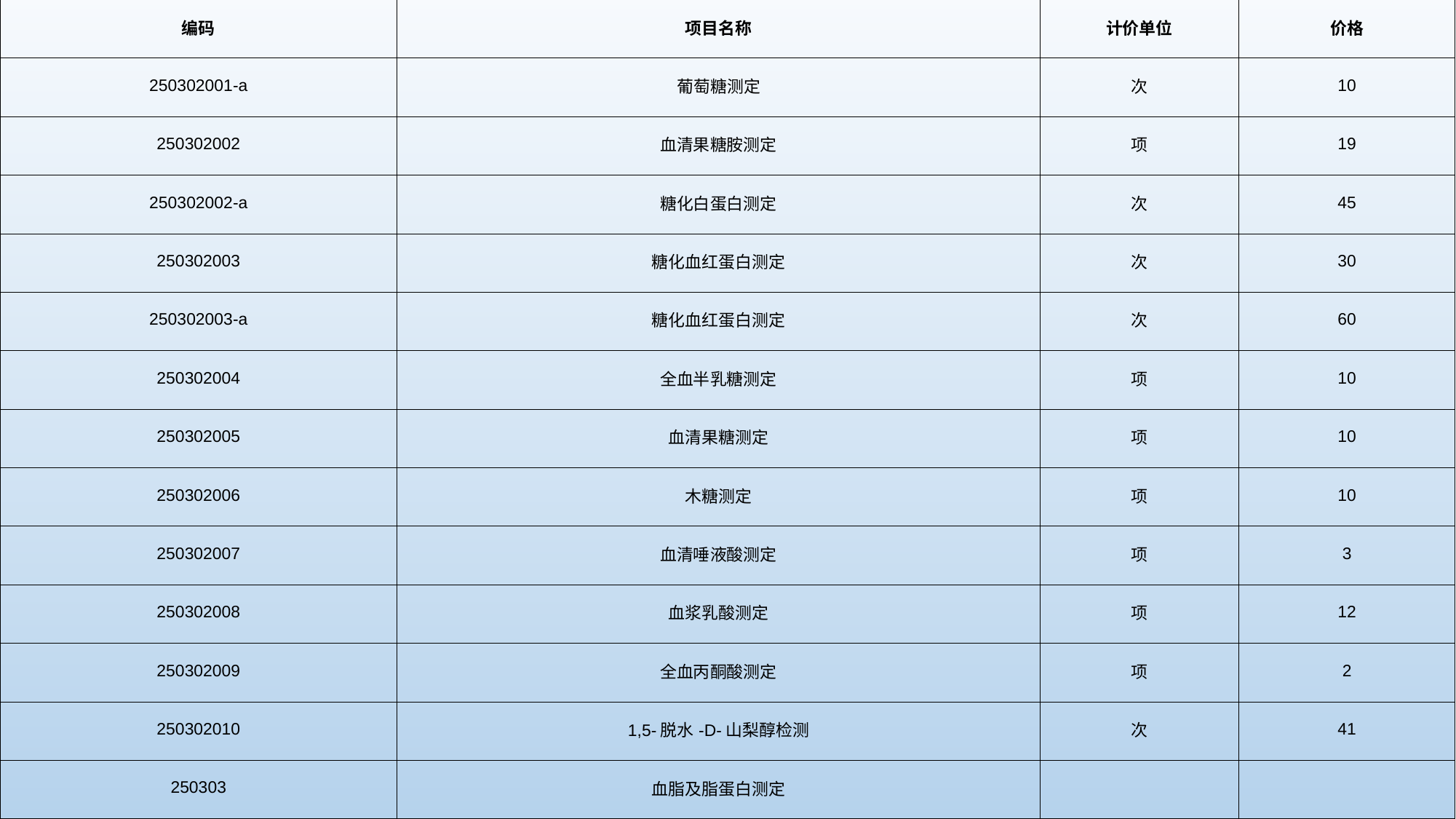

| 编码 | 项目名称 | 计价单位 | 价格 |
| --- | --- | --- | --- |
| 250302001-a | 葡萄糖测定 | 次 | 10 |
| 250302002 | 血清果糖胺测定 | 项 | 19 |
| 250302002-a | 糖化白蛋白测定 | 次 | 45 |
| 250302003 | 糖化血红蛋白测定 | 次 | 30 |
| 250302003-a | 糖化血红蛋白测定 | 次 | 60 |
| 250302004 | 全血半乳糖测定 | 项 | 10 |
| 250302005 | 血清果糖测定 | 项 | 10 |
| 250302006 | 木糖测定 | 项 | 10 |
| 250302007 | 血清唾液酸测定 | 项 | 3 |
| 250302008 | 血浆乳酸测定 | 项 | 12 |
| 250302009 | 全血丙酮酸测定 | 项 | 2 |
| 250302010 | 1,5-脱水-D-山梨醇检测 | 次 | 41 |
| 250303 | 血脂及脂蛋白测定 |  |  |